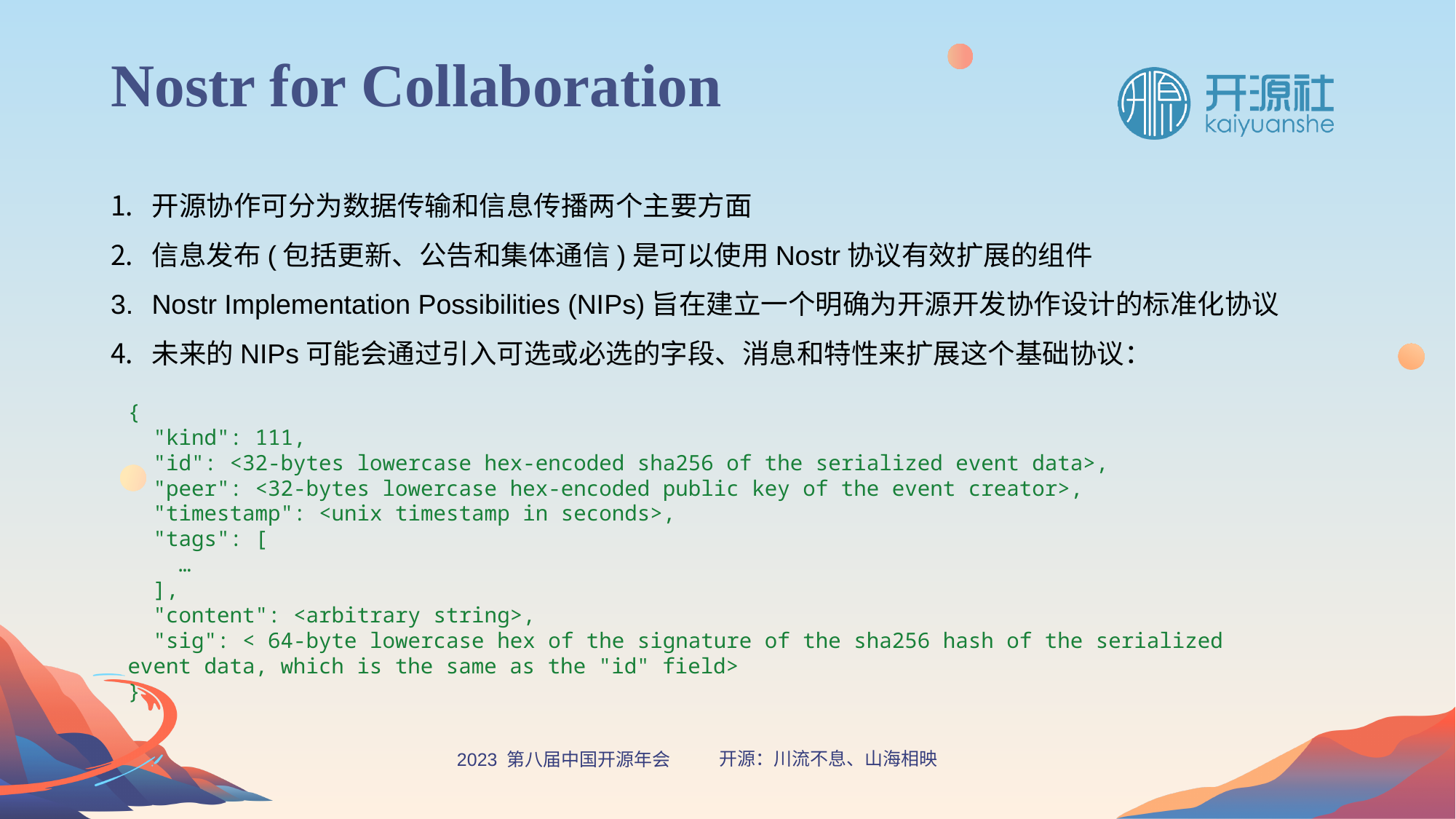

# Nostr for Collaboration

开源协作可分为数据传输和信息传播两个主要方面
信息发布(包括更新、公告和集体通信)是可以使用Nostr协议有效扩展的组件
Nostr Implementation Possibilities (NIPs)旨在建立一个明确为开源开发协作设计的标准化协议
未来的NIPs可能会通过引入可选或必选的字段、消息和特性来扩展这个基础协议：
{
  "kind": 111,
  "id": <32-bytes lowercase hex-encoded sha256 of the serialized event data>,
  "peer": <32-bytes lowercase hex-encoded public key of the event creator>,
  "timestamp": <unix timestamp in seconds>,
  "tags": [
    …
  ],
  "content": <arbitrary string>,
  "sig": < 64-byte lowercase hex of the signature of the sha256 hash of the serialized event data, which is the same as the "id" field>
}